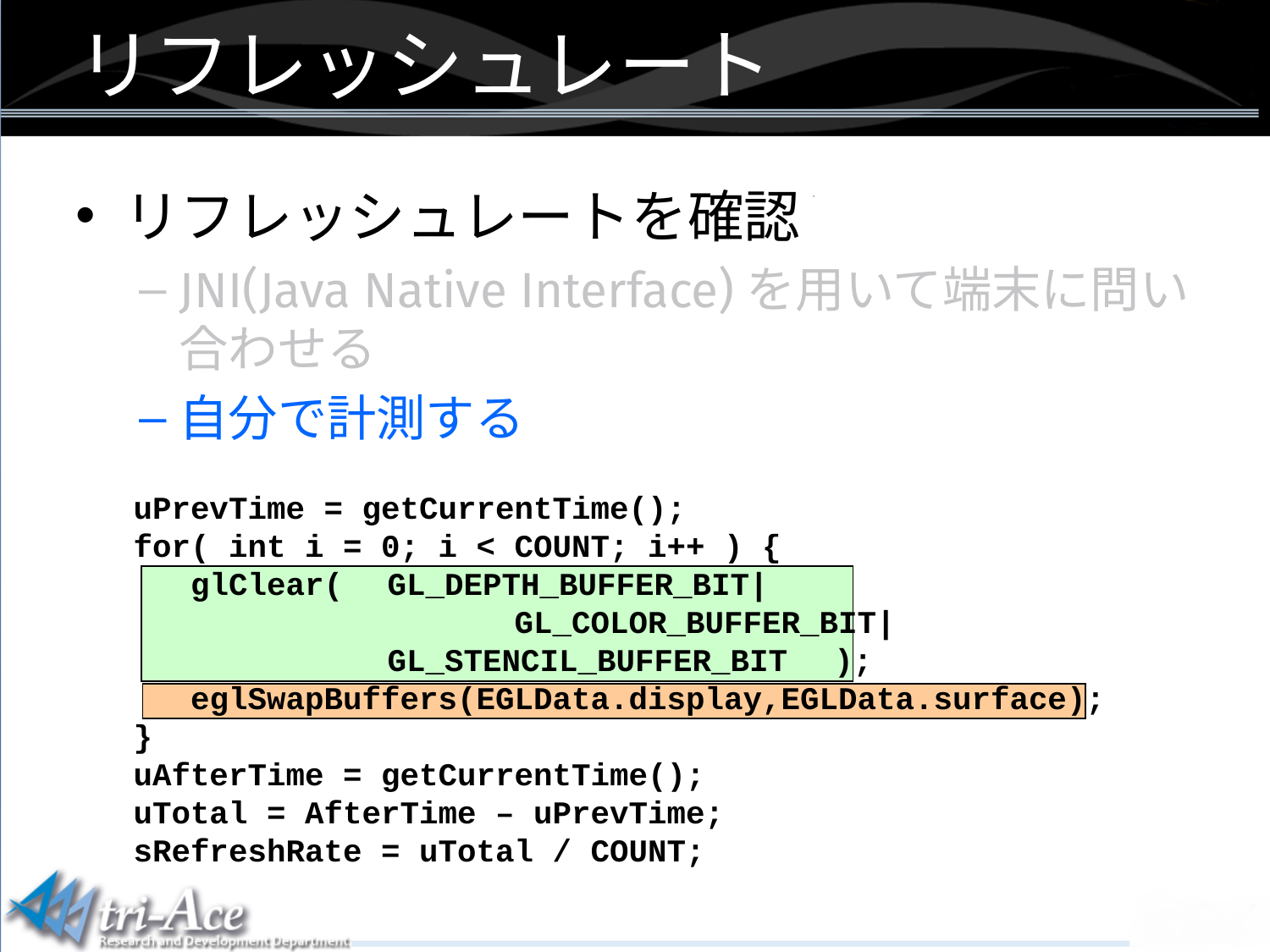

リフレッシュレート
リフレッシュレートを確認
JNI(Java Native Interface)を用いて端末に問い合わせる
自分で計測する
uPrevTime = getCurrentTime();
for( int i = 0; i < COUNT; i++ ) {
   glClear(	GL_DEPTH_BUFFER_BIT|
	　　　　	GL_COLOR_BUFFER_BIT|
		GL_STENCIL_BUFFER_BIT　);
   eglSwapBuffers(EGLData.display,EGLData.surface);
}
uAfterTime = getCurrentTime();
uTotal = AfterTime – uPrevTime;
sRefreshRate = uTotal / COUNT;